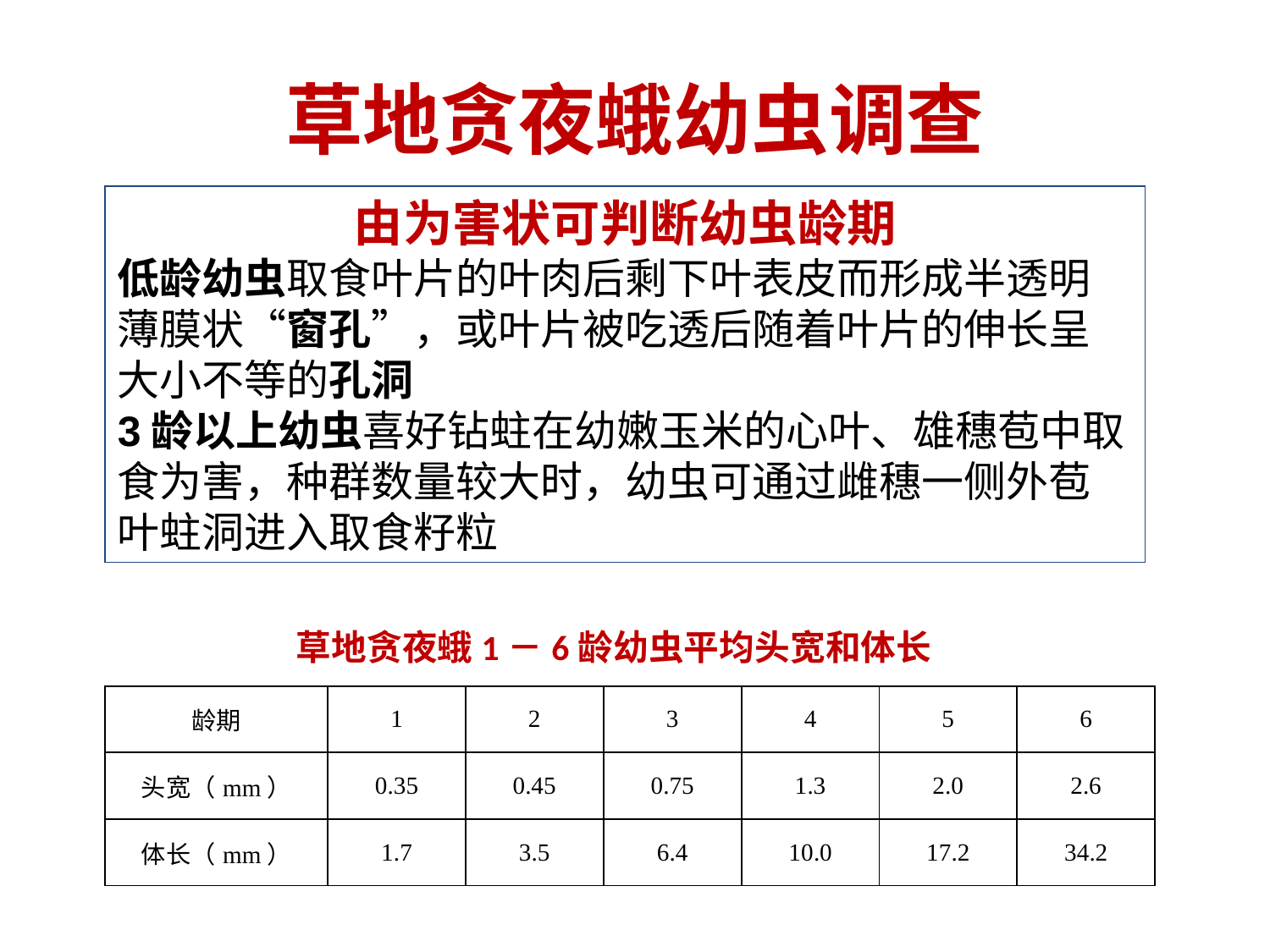

# 草地贪夜蛾幼虫调查
由为害状可判断幼虫龄期
低龄幼虫取食叶片的叶肉后剩下叶表皮而形成半透明薄膜状“窗孔”，或叶片被吃透后随着叶片的伸长呈大小不等的孔洞
3龄以上幼虫喜好钻蛀在幼嫩玉米的心叶、雄穗苞中取食为害，种群数量较大时，幼虫可通过雌穗一侧外苞叶蛀洞进入取食籽粒
草地贪夜蛾1－6龄幼虫平均头宽和体长
| 龄期 | 1 | 2 | 3 | 4 | 5 | 6 |
| --- | --- | --- | --- | --- | --- | --- |
| 头宽（mm） | 0.35 | 0.45 | 0.75 | 1.3 | 2.0 | 2.6 |
| 体长（mm） | 1.7 | 3.5 | 6.4 | 10.0 | 17.2 | 34.2 |